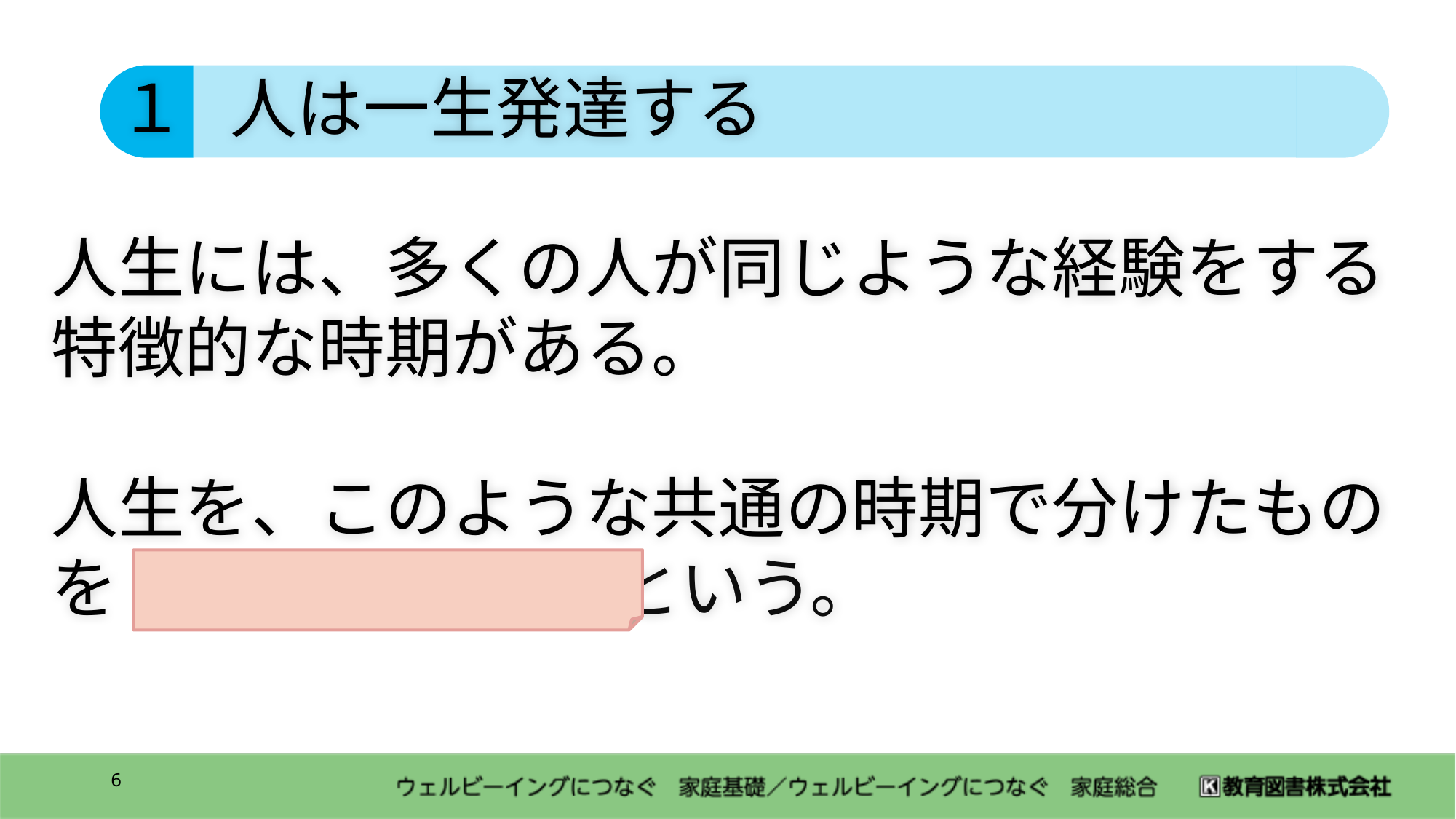

１
人は一生発達する
人生には、多くの人が同じような経験をする特徴的な時期がある。

人生を、このような共通の時期で分けたものを ライフステージ という。

6